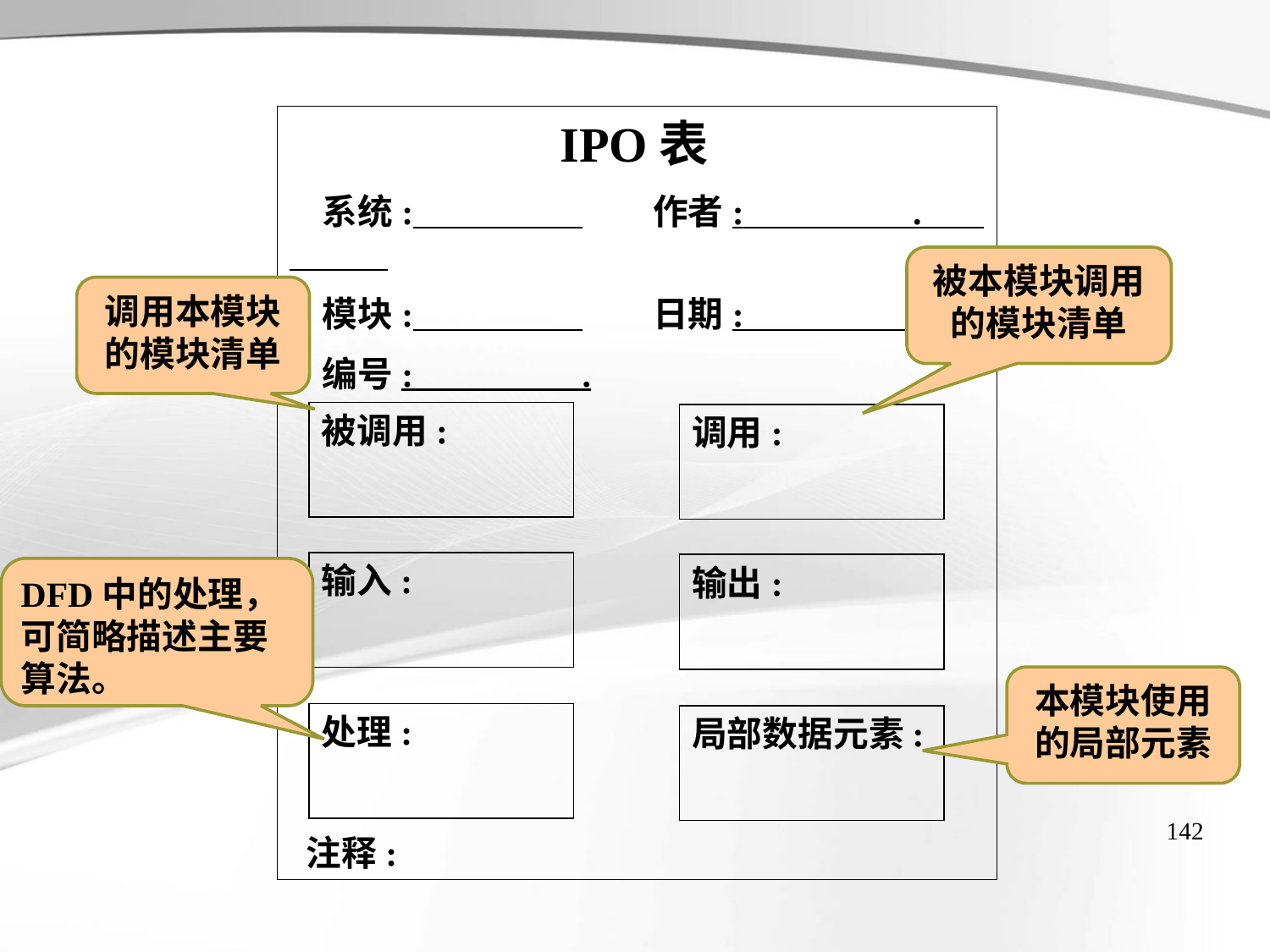

IPO表
   系统:                          作者:                   .
   模块:                          日期:                   .
   编号:                   .

 注释:
被调用:

调用:

输入:

输出:

处理:

局部数据元素:

被本模块调用的模块清单
调用本模块的模块清单
DFD中的处理，可简略描述主要算法。
本模块使用的局部元素
142